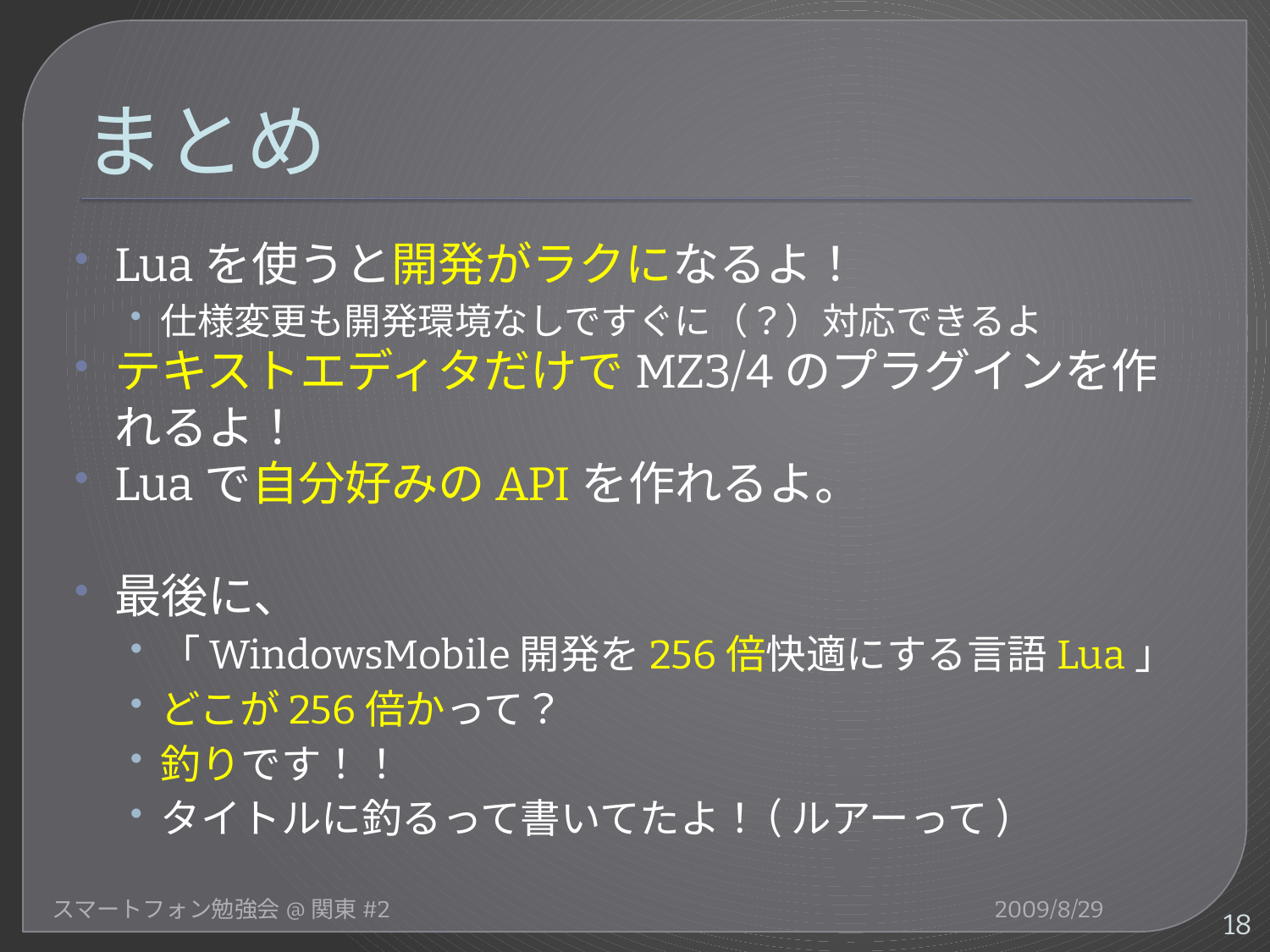

# まとめ
Luaを使うと開発がラクになるよ！
仕様変更も開発環境なしですぐに（？）対応できるよ
テキストエディタだけでMZ3/4のプラグインを作れるよ！
Luaで自分好みのAPIを作れるよ。

最後に、
「WindowsMobile開発を256倍快適にする言語Lua」
どこが256倍かって？
釣りです！！
タイトルに釣るって書いてたよ！(ルアーって)

スマートフォン勉強会@関東#2
2009/8/29
18